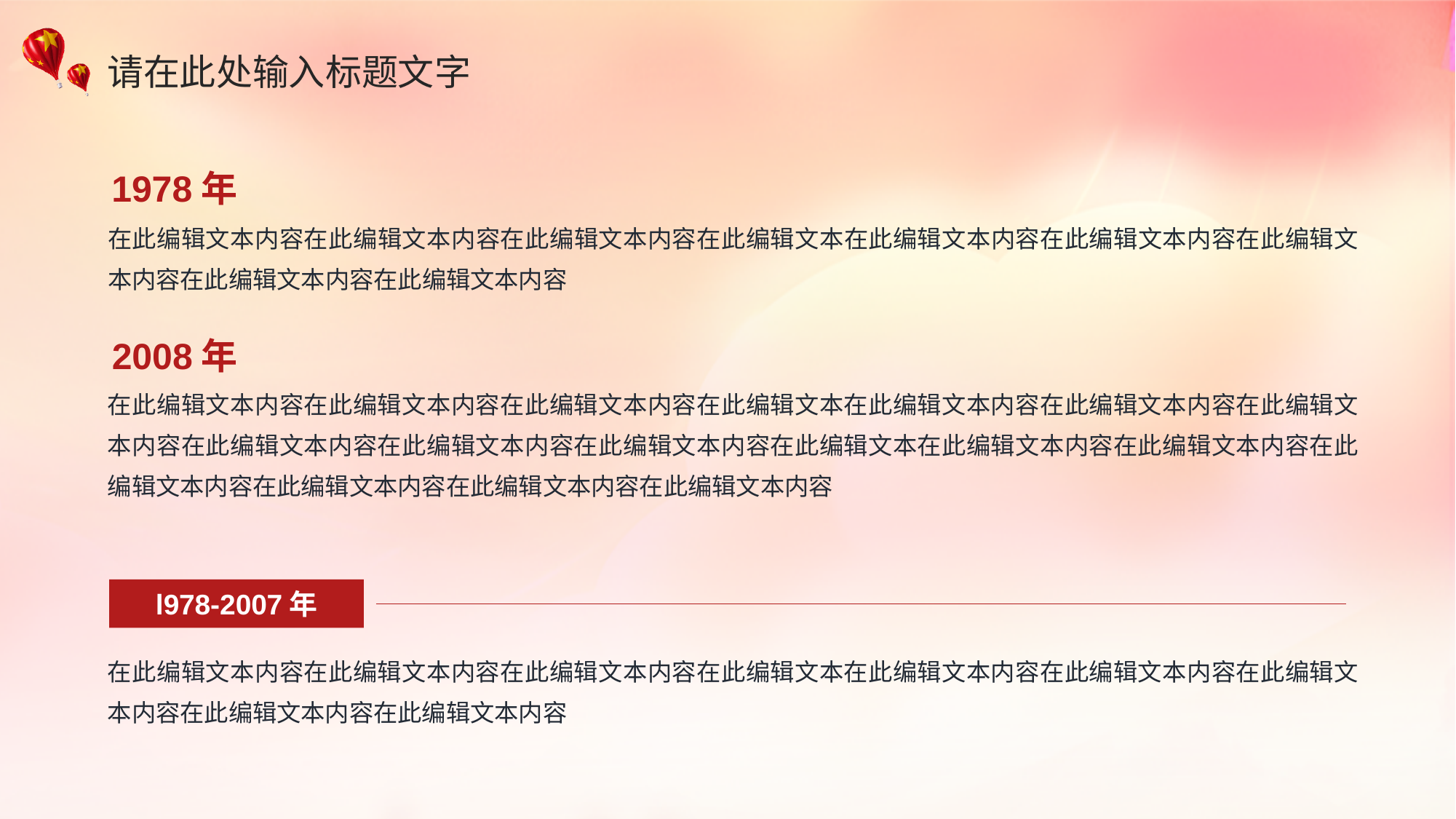

1978年
在此编辑文本内容在此编辑文本内容在此编辑文本内容在此编辑文本在此编辑文本内容在此编辑文本内容在此编辑文本内容在此编辑文本内容在此编辑文本内容
2008年
在此编辑文本内容在此编辑文本内容在此编辑文本内容在此编辑文本在此编辑文本内容在此编辑文本内容在此编辑文本内容在此编辑文本内容在此编辑文本内容在此编辑文本内容在此编辑文本在此编辑文本内容在此编辑文本内容在此编辑文本内容在此编辑文本内容在此编辑文本内容在此编辑文本内容
l978-2007年
在此编辑文本内容在此编辑文本内容在此编辑文本内容在此编辑文本在此编辑文本内容在此编辑文本内容在此编辑文本内容在此编辑文本内容在此编辑文本内容